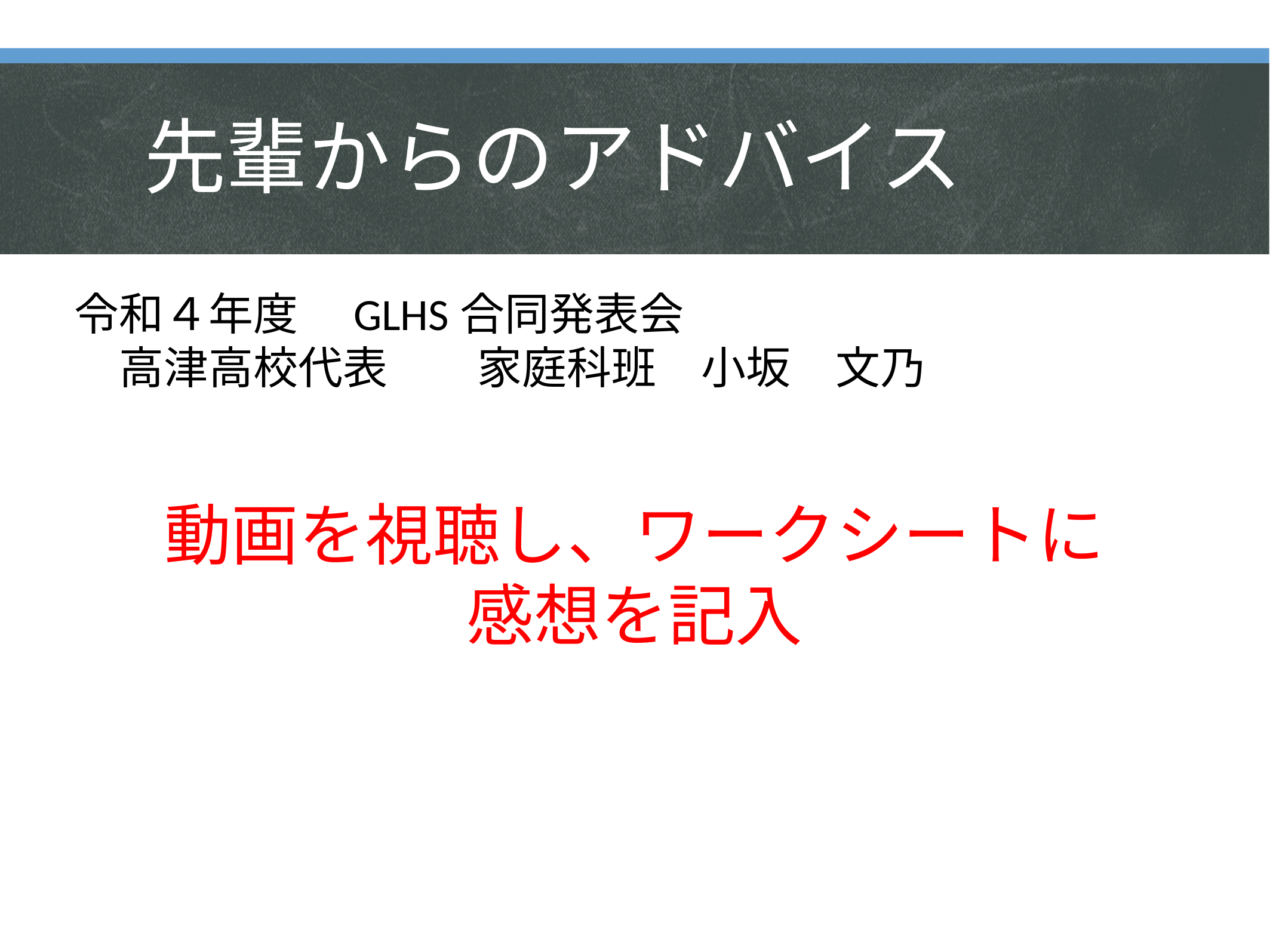

# 先輩からのアドバイス
令和４年度　GLHS合同発表会
　高津高校代表　　家庭科班　小坂　文乃
動画を視聴し、ワークシートに
感想を記入